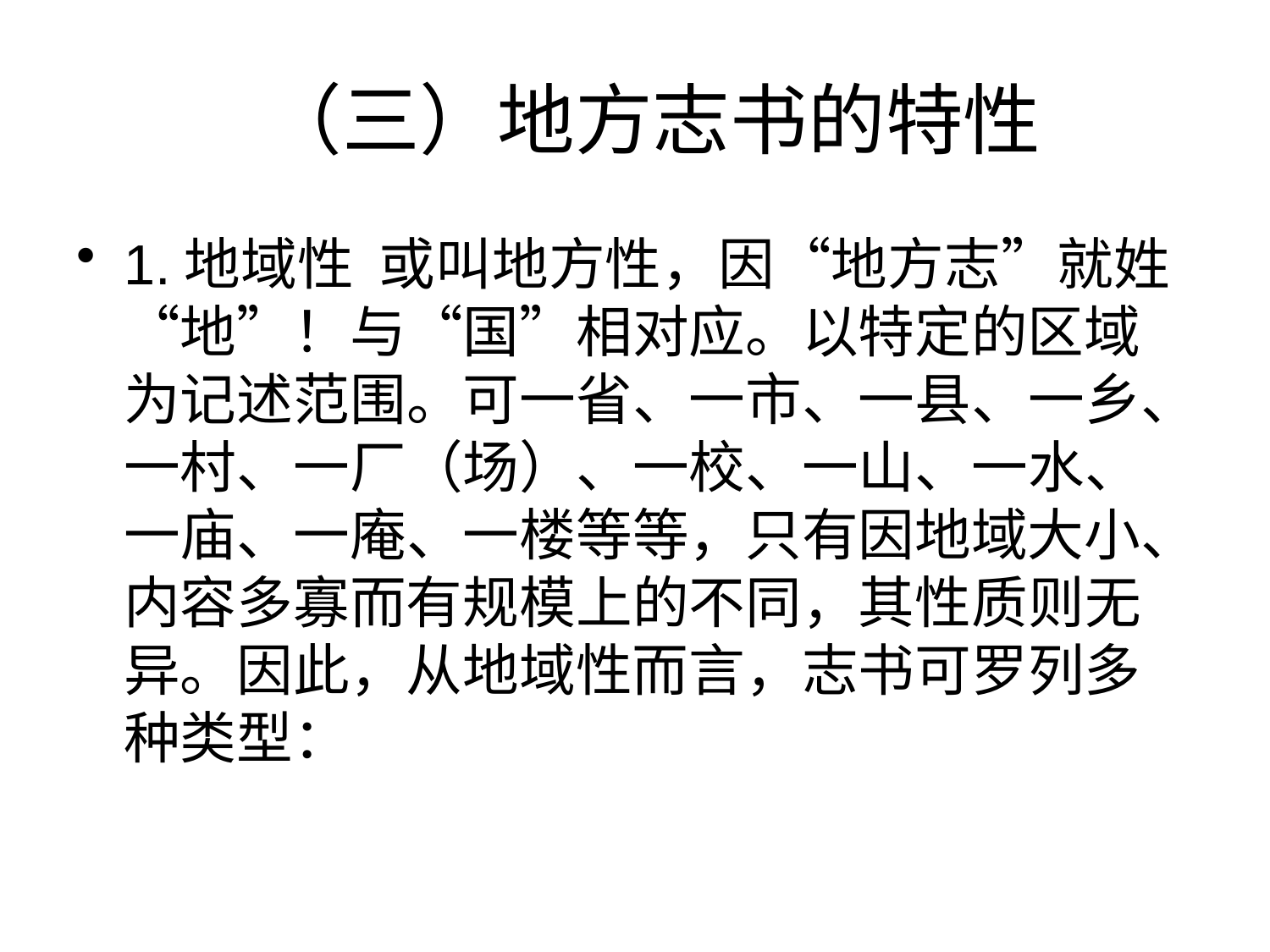

# （三）地方志书的特性
1.地域性  或叫地方性，因“地方志”就姓“地”！与“国”相对应。以特定的区域为记述范围。可一省、一市、一县、一乡、一村、一厂（场）、一校、一山、一水、一庙、一庵、一楼等等，只有因地域大小、内容多寡而有规模上的不同，其性质则无异。因此，从地域性而言，志书可罗列多种类型：